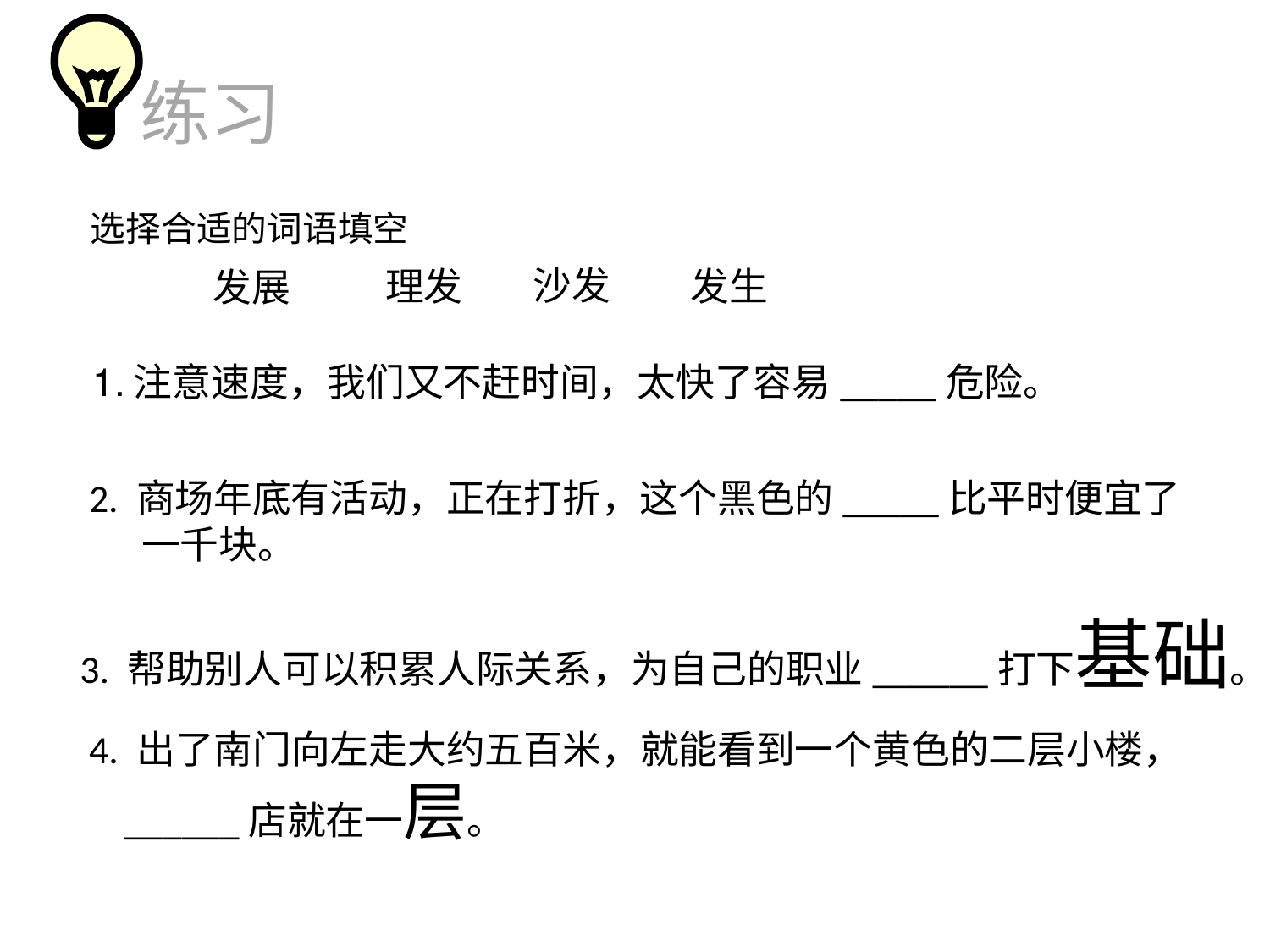

练习
选择合适的词语填空
沙发
理发
发生
发展
注意速度，我们又不赶时间，太快了容易_____危险。
2. 商场年底有活动，正在打折，这个黑色的_____比平时便宜了
    一千块。
3. 帮助别人可以积累人际关系，为自己的职业______打下基础。
4. 出了南门向左走大约五百米，就能看到一个黄色的二层小楼，
    ______店就在一层。